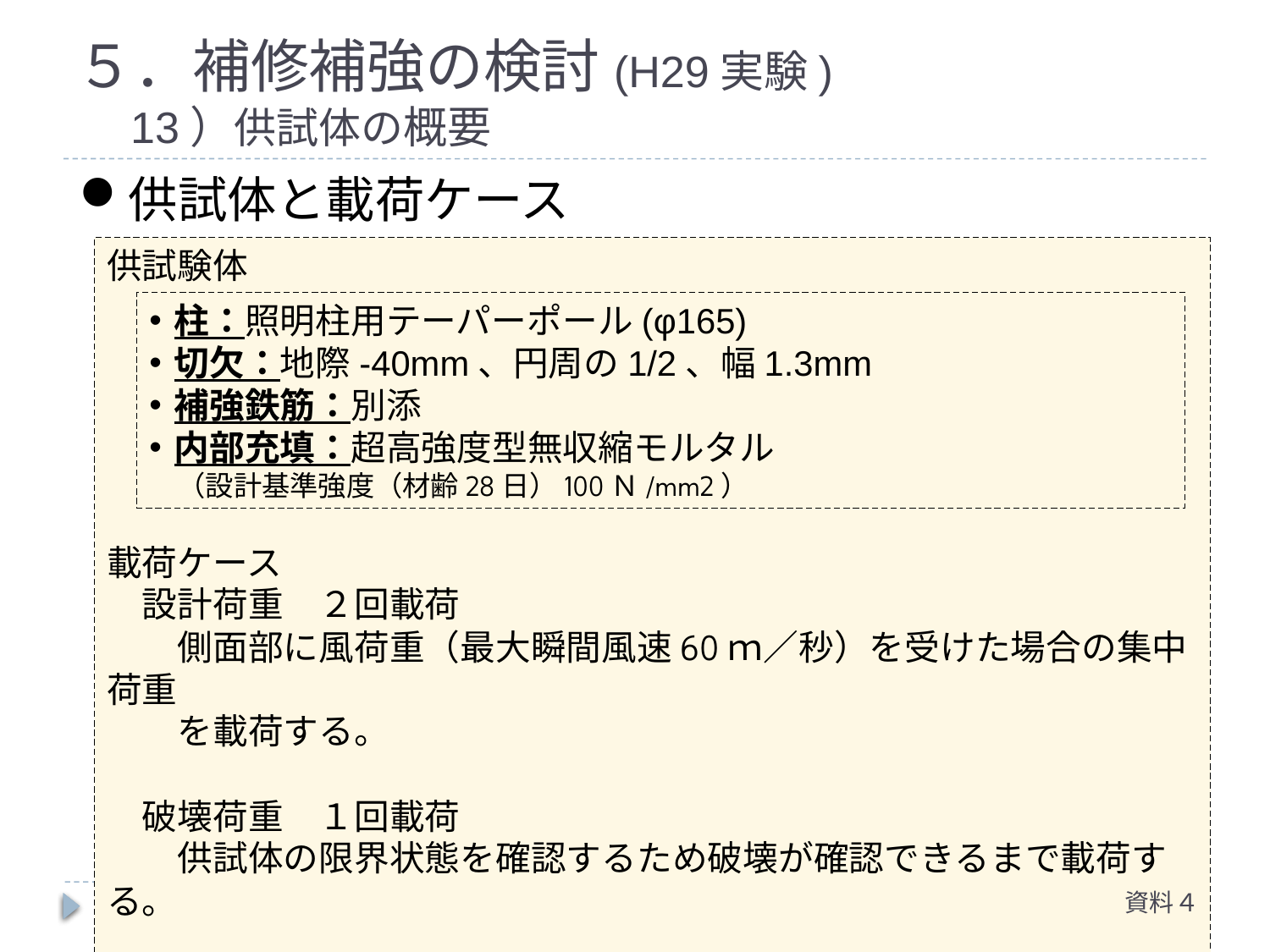

５．補修補強の検討(H29実験)
　13）供試体の概要
供試体と載荷ケース
供試験体

載荷ケース
　設計荷重　２回載荷
　　側面部に風荷重（最大瞬間風速60ｍ／秒）を受けた場合の集中荷重
　　を載荷する。

　破壊荷重　１回載荷
　　供試体の限界状態を確認するため破壊が確認できるまで載荷する。

柱：照明柱用テーパーポール(φ165)
切欠：地際-40mm、円周の1/2、幅1.3mm
補強鉄筋：別添
内部充填：超高強度型無収縮モルタル
　（設計基準強度（材齢28日）100Ｎ/mm2）
資料４
63